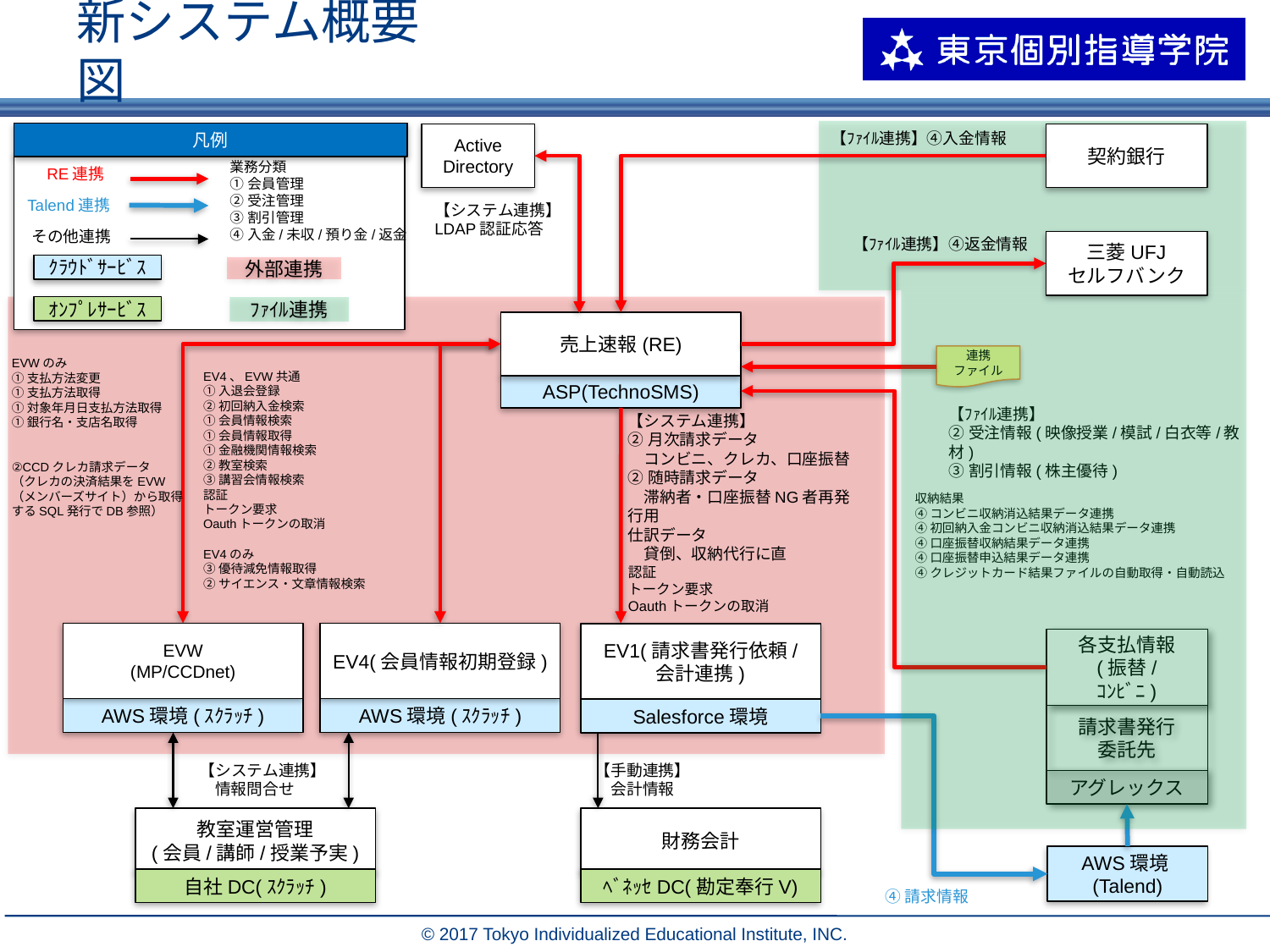

# 新システム概要図

【ﾌｧｲﾙ連携】④入金情報
凡例
Active Directory
契約銀行
業務分類
①会員管理
②受注管理
③割引管理
④入金/未収/預り金/返金

RE連携
Talend連携
【システム連携】
LDAP認証応答
その他連携
【ﾌｧｲﾙ連携】④返金情報
三菱UFJ
セルフバンク
ｸﾗｳﾄﾞｻｰﾋﾞｽ
外部連携

ｵﾝﾌﾟﾚｻｰﾋﾞｽ

ﾌｧｲﾙ連携
売上速報(RE)

連携
ファイル
EVWのみ
①支払方法変更
①支払方法取得
①対象年月日支払方法取得
①銀行名・支店名取得

②CCDクレカ請求データ
（クレカの決済結果をEVW（メンバーズサイト）から取得するSQL発行でDB参照）

EV4、EVW共通
①入退会登録
②初回納入金検索
①会員情報検索
①会員情報取得
①金融機関情報検索
②教室検索
③講習会情報検索
認証
トークン要求
Oauthトークンの取消

EV4のみ
③優待減免情報取得
②サイエンス・文章情報検索
ASP(TechnoSMS)
【ﾌｧｲﾙ連携】
②受注情報(映像授業/模試/白衣等/教材)
③割引情報(株主優待)
【システム連携】
②月次請求データ
　コンビニ、クレカ、口座振替
②随時請求データ
　滞納者・口座振替NG者再発行用
仕訳データ
　貸倒、収納代行に直
認証
トークン要求
Oauthトークンの取消

収納結果
④コンビニ収納消込結果データ連携
④初回納入金コンビニ収納消込結果データ連携
④口座振替収納結果データ連携
④口座振替申込結果データ連携
④クレジットカード結果ファイルの自動取得・自動読込
EVW
(MP/CCDnet)
EV4(会員情報初期登録)
EV1(請求書発行依頼/
会計連携)
各支払情報
(振替/
ｺﾝﾋﾞﾆ)
AWS環境(ｽｸﾗｯﾁ)
AWS環境(ｽｸﾗｯﾁ)
Salesforce環境
請求書発行
委託先
【システム連携】
　情報問合せ
【手動連携】
　会計情報
アグレックス
教室運営管理
(会員/講師/授業予実)
財務会計
AWS環境(Talend)
自社DC(ｽｸﾗｯﾁ)
ﾍﾞﾈｯｾDC(勘定奉行V)
④請求情報